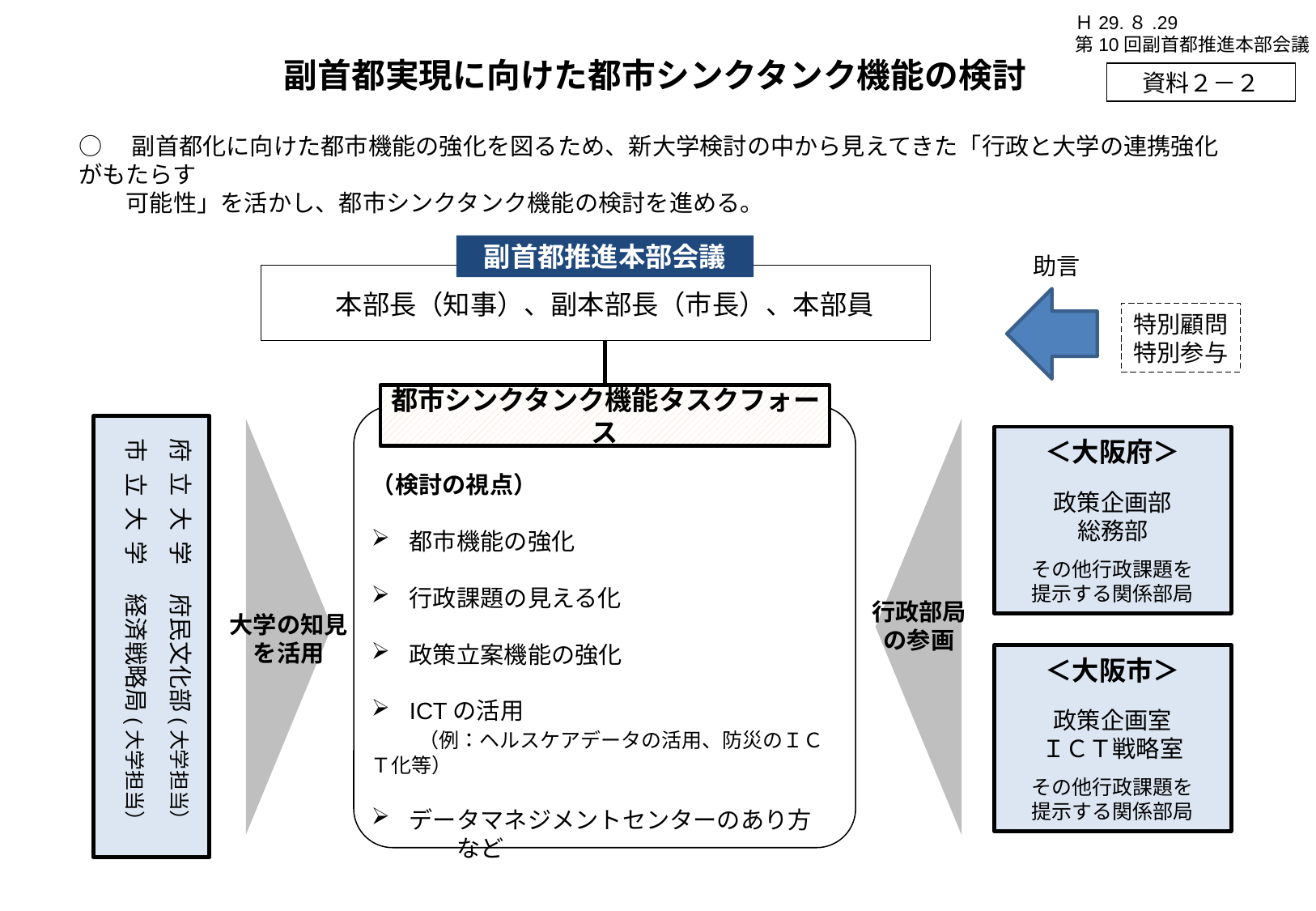

Ｈ29.８.29
第10回副首都推進本部会議
副首都実現に向けた都市シンクタンク機能の検討
資料２－２
○　副⾸都化に向けた都市機能の強化を図るため、新大学検討の中から見えてきた「行政と大学の連携強化がもたらす
　　可能性」を活かし、都市シンクタンク機能の検討を進める。
副首都推進本部会議
助言

本部長（知事）、副本部長（市長）、本部員

特別顧問
特別参与
都市シンクタンク機能タスクフォース

府  立  大  学　 府民文化部(大学担当）

市  立  大  学　 経済戦略局(大学担当）
＜大阪府＞

政策企画部
総務部

その他行政課題を
提示する関係部局
（検討の視点）

都市機能の強化

行政課題の見える化

政策立案機能の強化

ICTの活用
　　（例：ヘルスケアデータの活用、防災のＩＣＴ化等）

データマネジメントセンターのあり方　　　など

行政部局
の参画
大学の知見
を活用
＜大阪市＞

政策企画室
ＩＣＴ戦略室

その他行政課題を
提示する関係部局